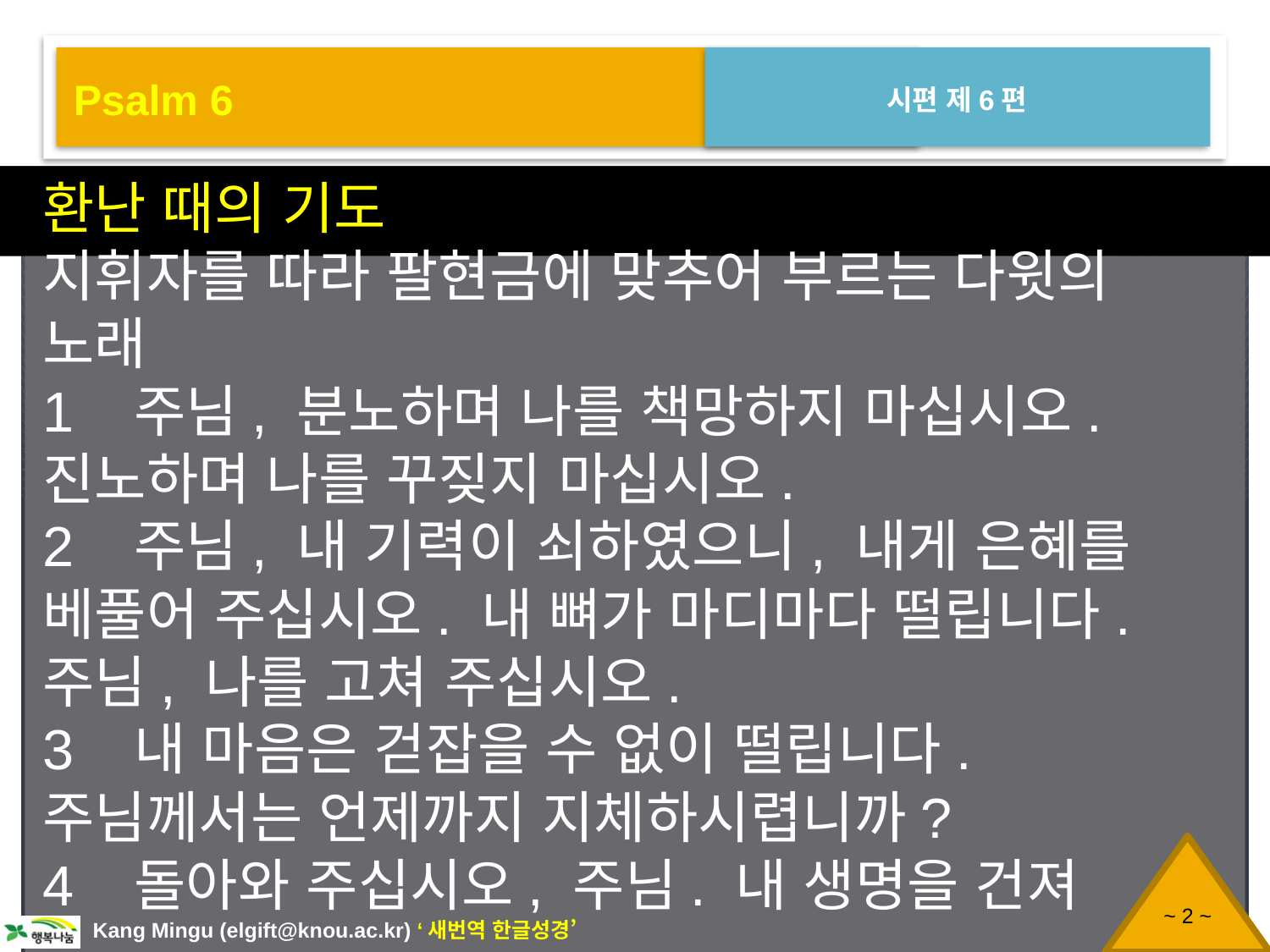

Psalm 6
시편 제6편
환난 때의 기도
지휘자를 따라 팔현금에 맞추어 부르는 다윗의 노래
1   주님, 분노하며 나를 책망하지 마십시오. 진노하며 나를 꾸짖지 마십시오.
2   주님, 내 기력이 쇠하였으니, 내게 은혜를 베풀어 주십시오. 내 뼈가 마디마다 떨립니다. 주님, 나를 고쳐 주십시오.
3   내 마음은 걷잡을 수 없이 떨립니다. 주님께서는 언제까지 지체하시렵니까?
4   돌아와 주십시오, 주님. 내 생명을 건져